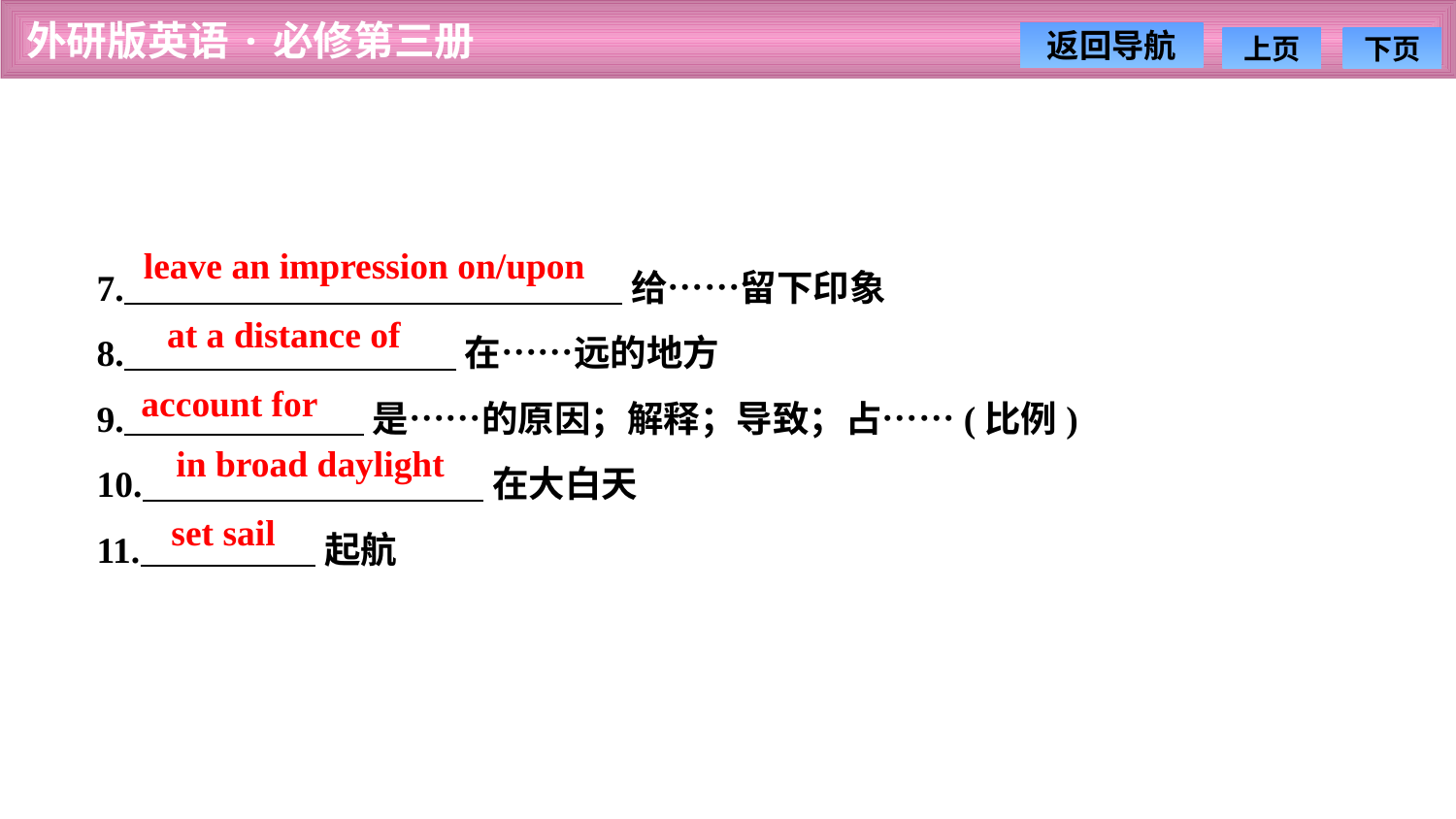

leave an impression on/upon
7.                                                      给……留下印象
8.                                    在……远的地方
9.                          是……的原因；解释；导致；占……(比例)
10.                                     在大白天
11.                   起航
at a distance of
account for
in broad daylight
set sail